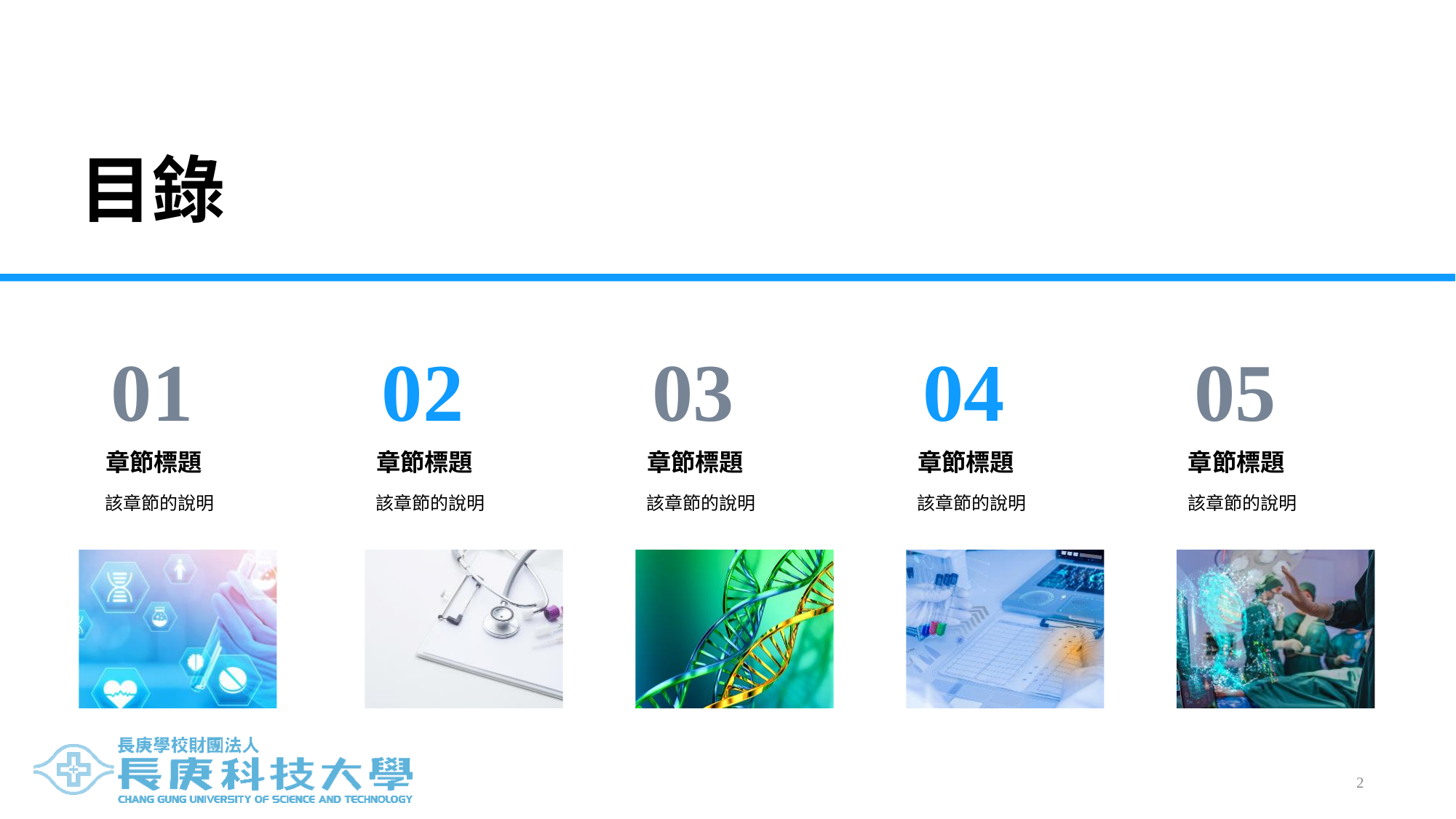

目錄
01
章節標題
該章節的說明

02
章節標題
該章節的說明

03
章節標題
該章節的說明

04
章節標題
該章節的說明

05
章節標題
該章節的說明

2